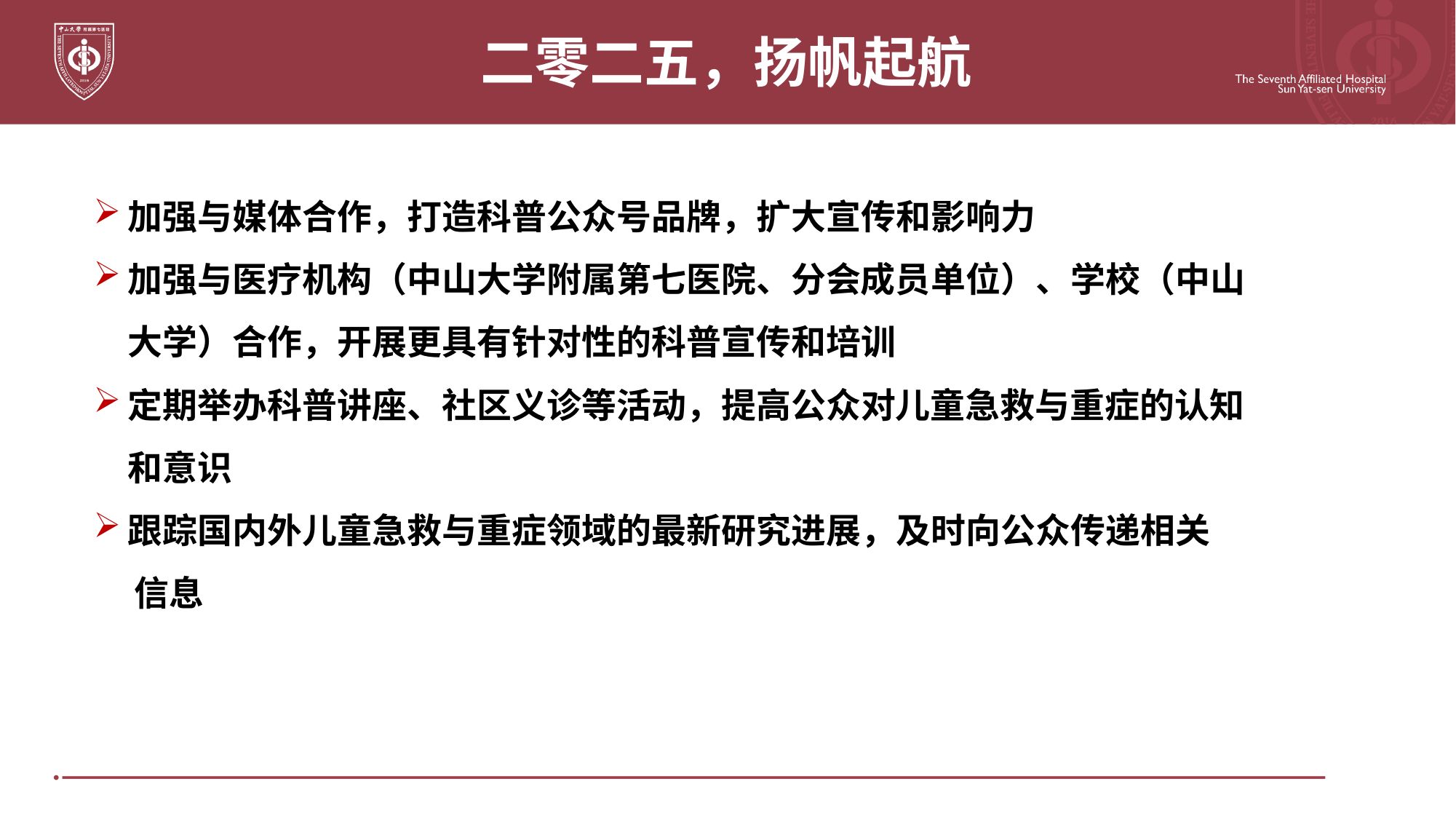

二零二五，扬帆起航

加强与媒体合作，打造科普公众号品牌，扩大宣传和影响力
加强与医疗机构（中山大学附属第七医院、分会成员单位）、学校（中山大学）合作，开展更具有针对性的科普宣传和培训
定期举办科普讲座、社区义诊等活动，提高公众对儿童急救与重症的认知和意识
跟踪国内外儿童急救与重症领域的最新研究进展，及时向公众传递相关
    信息